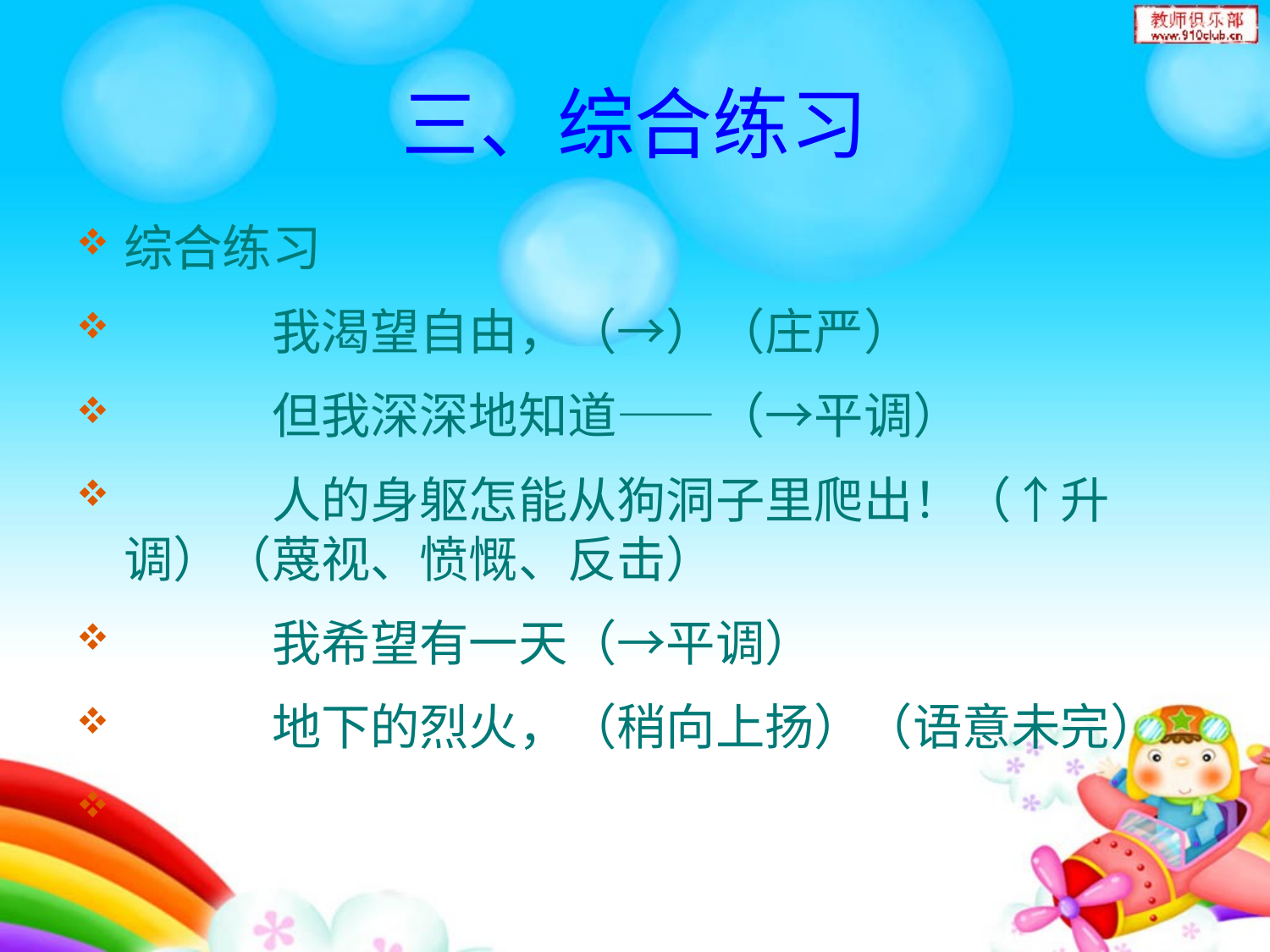

# 三、综合练习
综合练习
　　　我渴望自由，（→）（庄严）
　　　但我深深地知道——（→平调）
　　　人的身躯怎能从狗洞子里爬出！（↑升调）（蔑视、愤慨、反击）
　　　我希望有一天（→平调）
　　　地下的烈火，（稍向上扬）（语意未完）